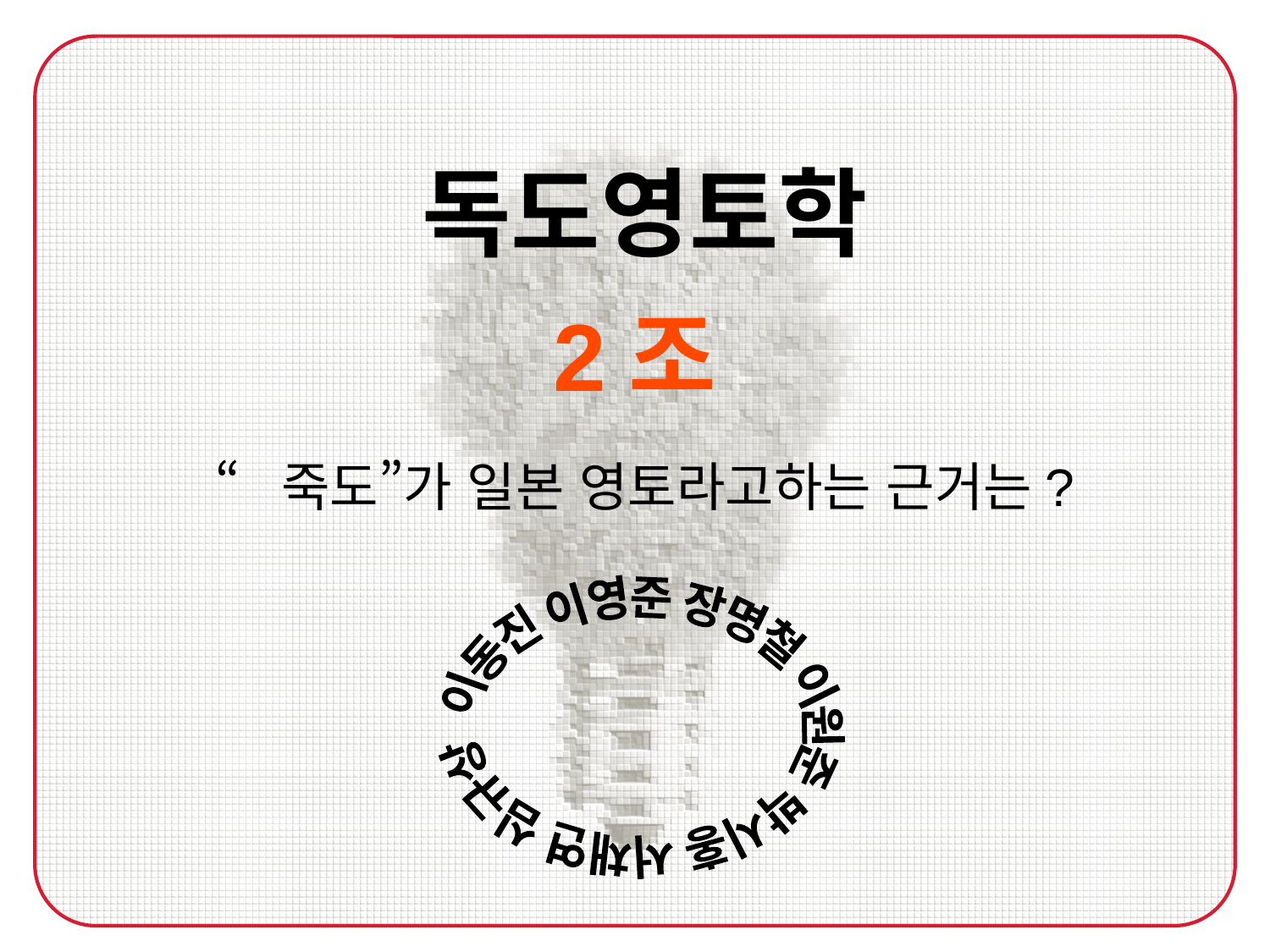

독도영토학
2조
“죽도”가 일본 영토라고하는 근거는?
이동진 이영준 장명철 이원준 박시홍 서채연 심규상